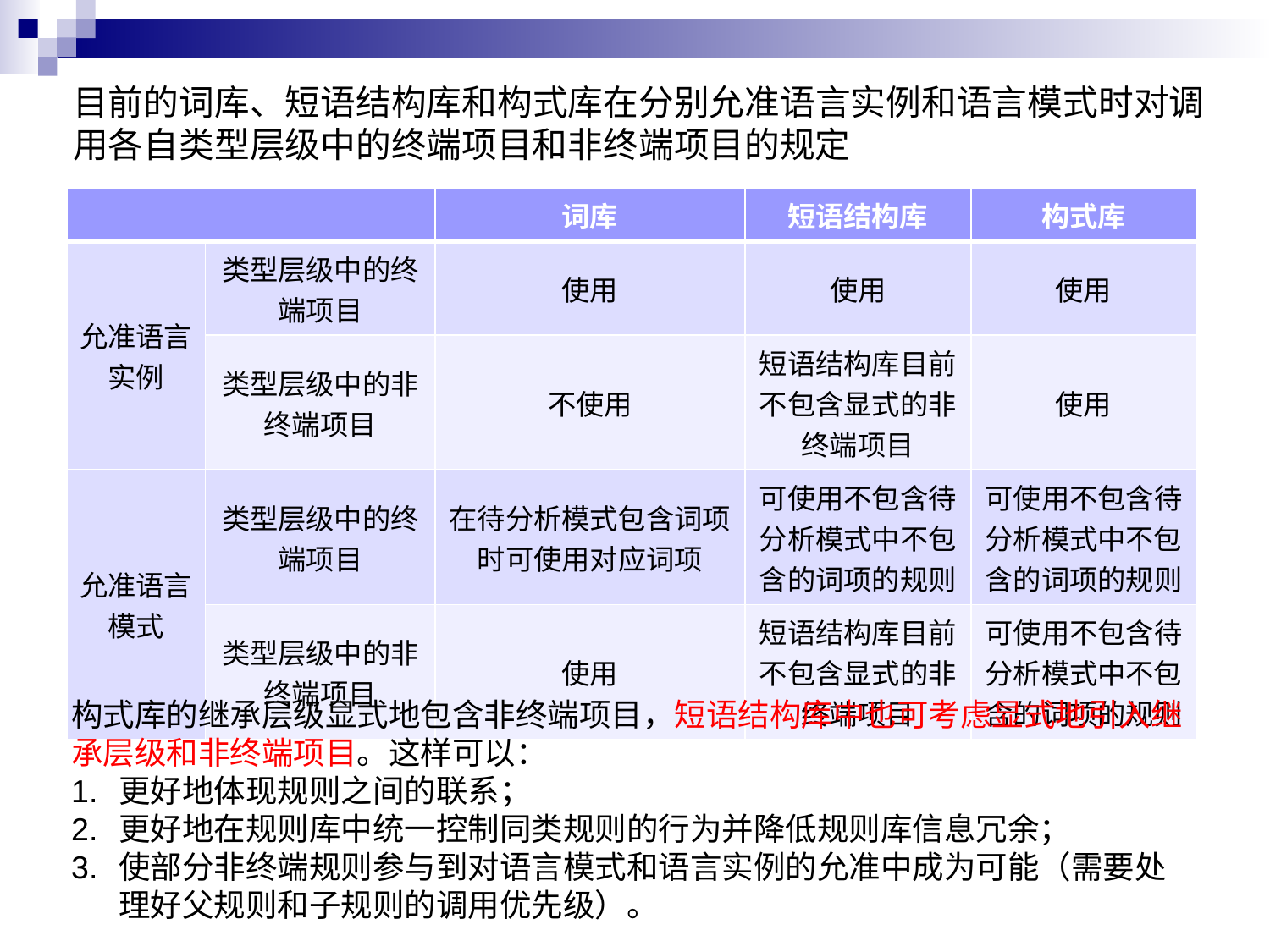

# 目前的词库、短语结构库和构式库在分别允准语言实例和语言模式时对调用各自类型层级中的终端项目和非终端项目的规定
|  |  | 词库 | 短语结构库 | 构式库 |
| --- | --- | --- | --- | --- |
| 允准语言实例 | 类型层级中的终端项目 | 使用 | 使用 | 使用 |
|  | 类型层级中的非终端项目 | 不使用 | 短语结构库目前不包含显式的非终端项目 | 使用 |
| 允准语言模式 | 类型层级中的终端项目 | 在待分析模式包含词项时可使用对应词项 | 可使用不包含待分析模式中不包含的词项的规则 | 可使用不包含待分析模式中不包含的词项的规则 |
|  | 类型层级中的非终端项目 | 使用 | 短语结构库目前不包含显式的非终端项目 | 可使用不包含待分析模式中不包含的词项的规则 |
构式库的继承层级显式地包含非终端项目，短语结构库中也可考虑显式地引入继承层级和非终端项目。这样可以：
更好地体现规则之间的联系；
更好地在规则库中统一控制同类规则的行为并降低规则库信息冗余；
使部分非终端规则参与到对语言模式和语言实例的允准中成为可能（需要处理好父规则和子规则的调用优先级）。